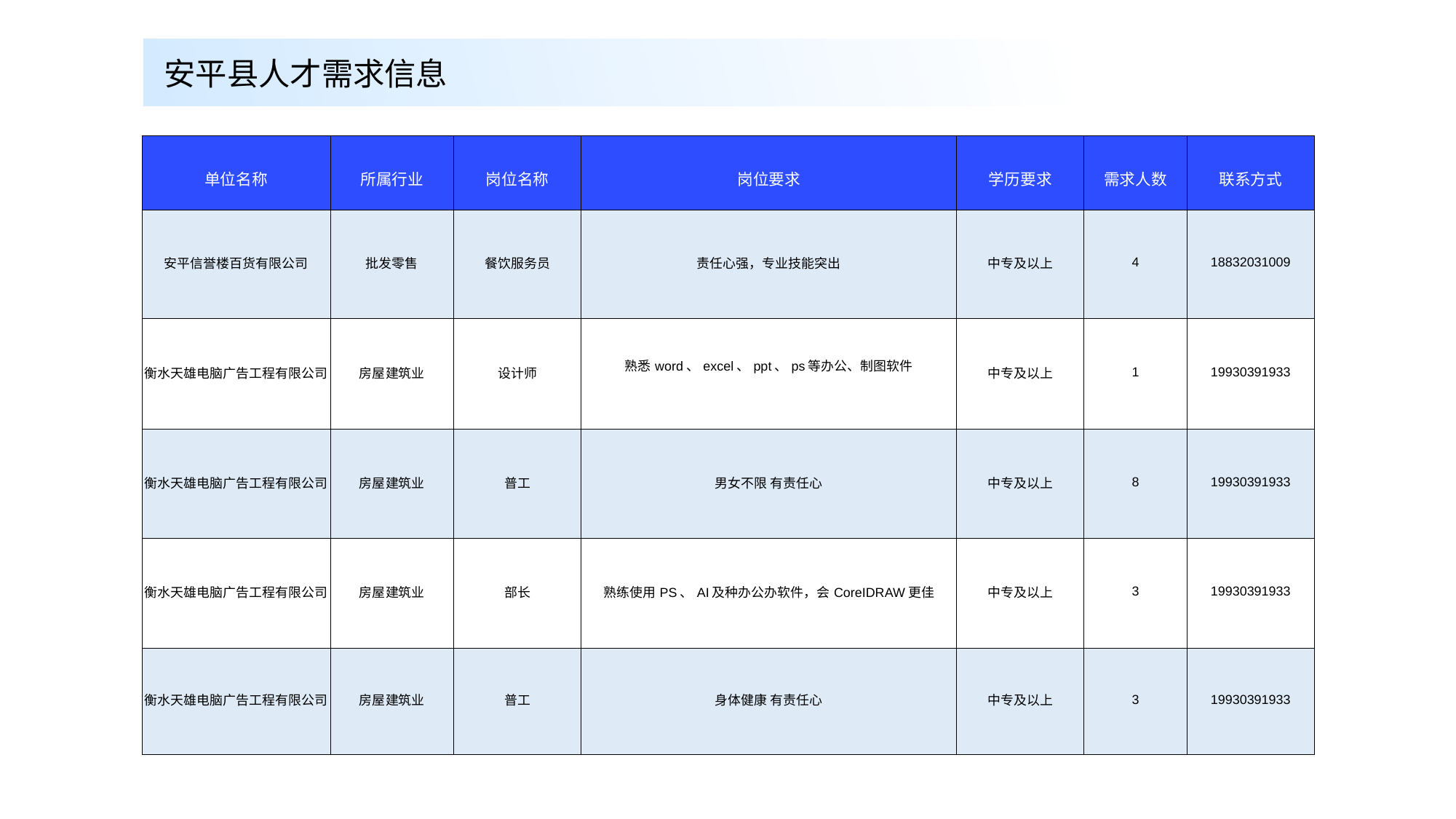

安平县人才需求信息
| 单位名称 | 所属行业 | 岗位名称 | 岗位要求 | 学历要求 | 需求人数 | 联系方式 |
| --- | --- | --- | --- | --- | --- | --- |
| 安平信誉楼百货有限公司 | 批发零售 | 餐饮服务员 | 责任心强，专业技能突出 | 中专及以上 | 4 | 18832031009 |
| 衡水天雄电脑广告工程有限公司 | 房屋建筑业 | 设计师 | 熟悉word、excel、ppt、ps等办公、制图软件 | 中专及以上 | 1 | 19930391933 |
| 衡水天雄电脑广告工程有限公司 | 房屋建筑业 | 普工 | 男女不限 有责任心 | 中专及以上 | 8 | 19930391933 |
| 衡水天雄电脑广告工程有限公司 | 房屋建筑业 | 部长 | 熟练使用PS、AI及种办公办软件，会CoreIDRAW更佳 | 中专及以上 | 3 | 19930391933 |
| 衡水天雄电脑广告工程有限公司 | 房屋建筑业 | 普工 | 身体健康 有责任心 | 中专及以上 | 3 | 19930391933 |
44